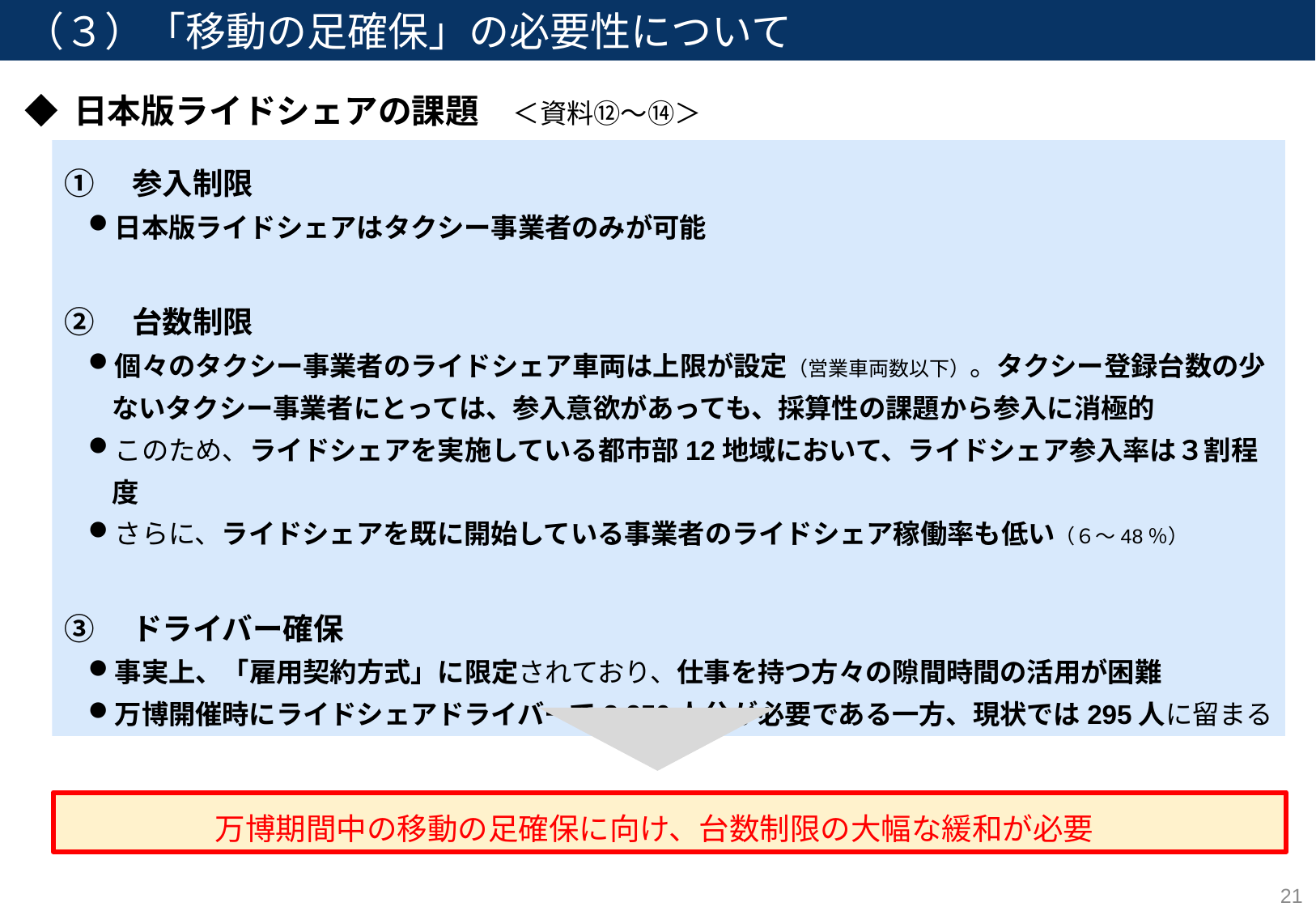

（３）「移動の足確保」の必要性について
◆ 日本版ライドシェアの課題　＜資料⑫～⑭＞
①　参入制限
日本版ライドシェアはタクシー事業者のみが可能

②　台数制限
個々のタクシー事業者のライドシェア車両は上限が設定（営業車両数以下）。タクシー登録台数の少ないタクシー事業者にとっては、参入意欲があっても、採算性の課題から参入に消極的
このため、ライドシェアを実施している都市部12地域において、ライドシェア参入率は３割程度
さらに、ライドシェアを既に開始している事業者のライドシェア稼働率も低い（６～48％）

③　ドライバー確保
事実上、「雇用契約方式」に限定されており、仕事を持つ方々の隙間時間の活用が困難
万博開催時にライドシェアドライバーで3,250人分が必要である一方、現状では295人に留まる

万博期間中の移動の足確保に向け、台数制限の大幅な緩和が必要
21